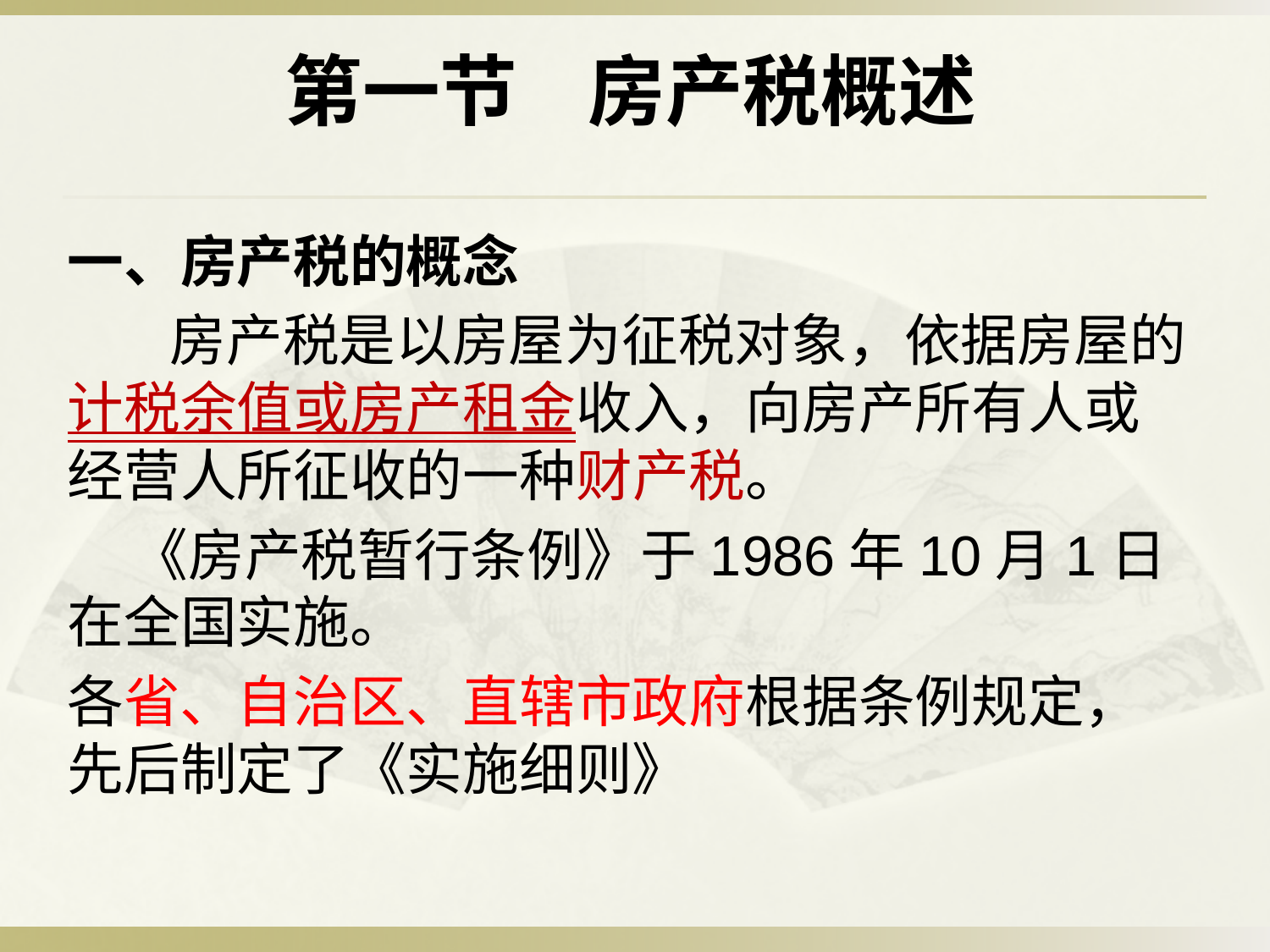

第一节    房产税概述

一、房产税的概念
       房产税是以房屋为征税对象，依据房屋的计税余值或房产租金收入，向房产所有人或经营人所征收的一种财产税。
    《房产税暂行条例》于1986年10月1日在全国实施。
各省、自治区、直辖市政府根据条例规定，先后制定了《实施细则》